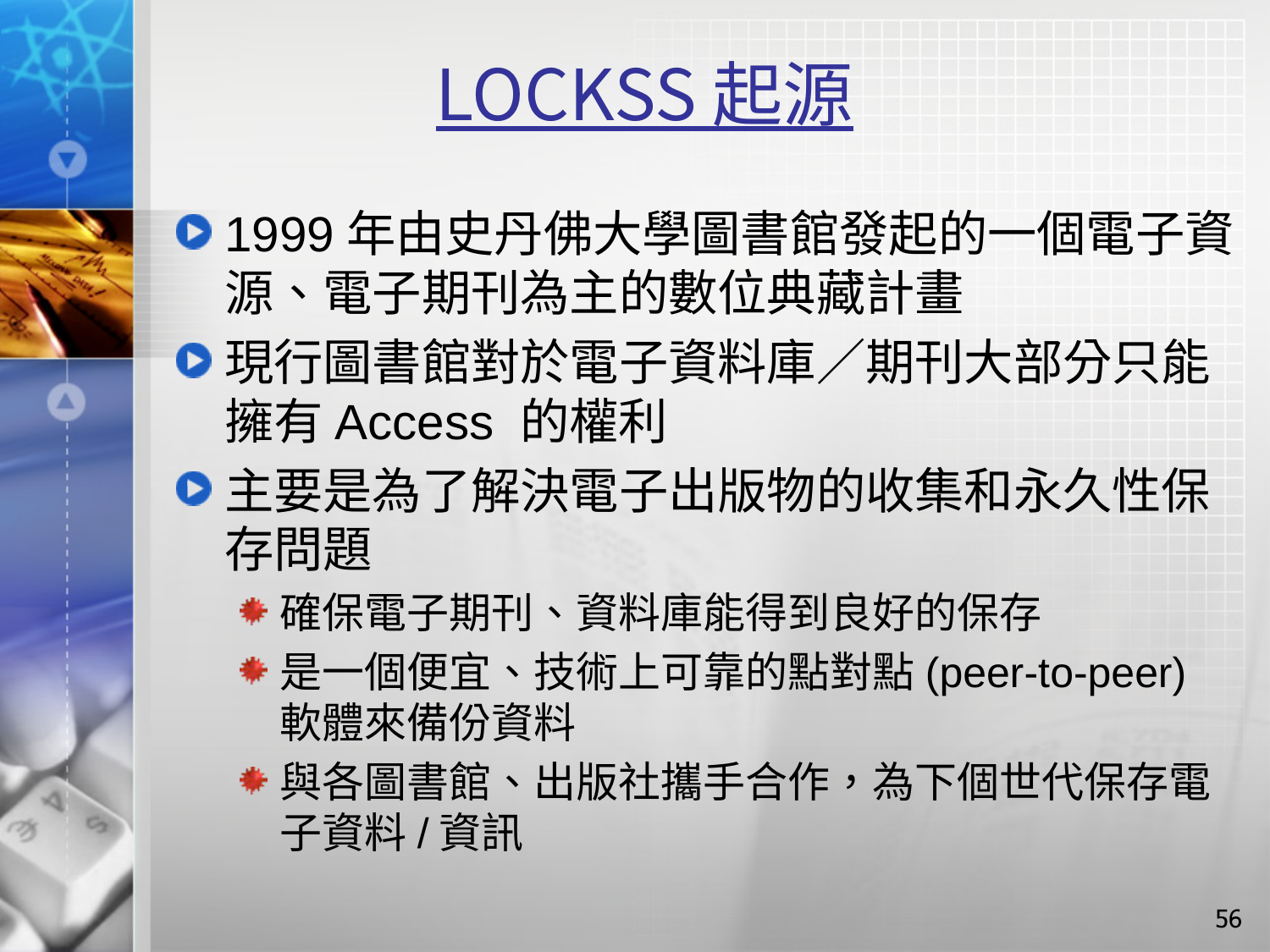

# LOCKSS 起源
1999年由史丹佛大學圖書館發起的一個電子資源、電子期刊為主的數位典藏計畫
現行圖書館對於電子資料庫／期刊大部分只能擁有Access 的權利
主要是為了解決電子出版物的收集和永久性保存問題
確保電子期刊、資料庫能得到良好的保存
是一個便宜、技術上可靠的點對點(peer-to-peer)軟體來備份資料
與各圖書館、出版社攜手合作，為下個世代保存電子資料/資訊

56